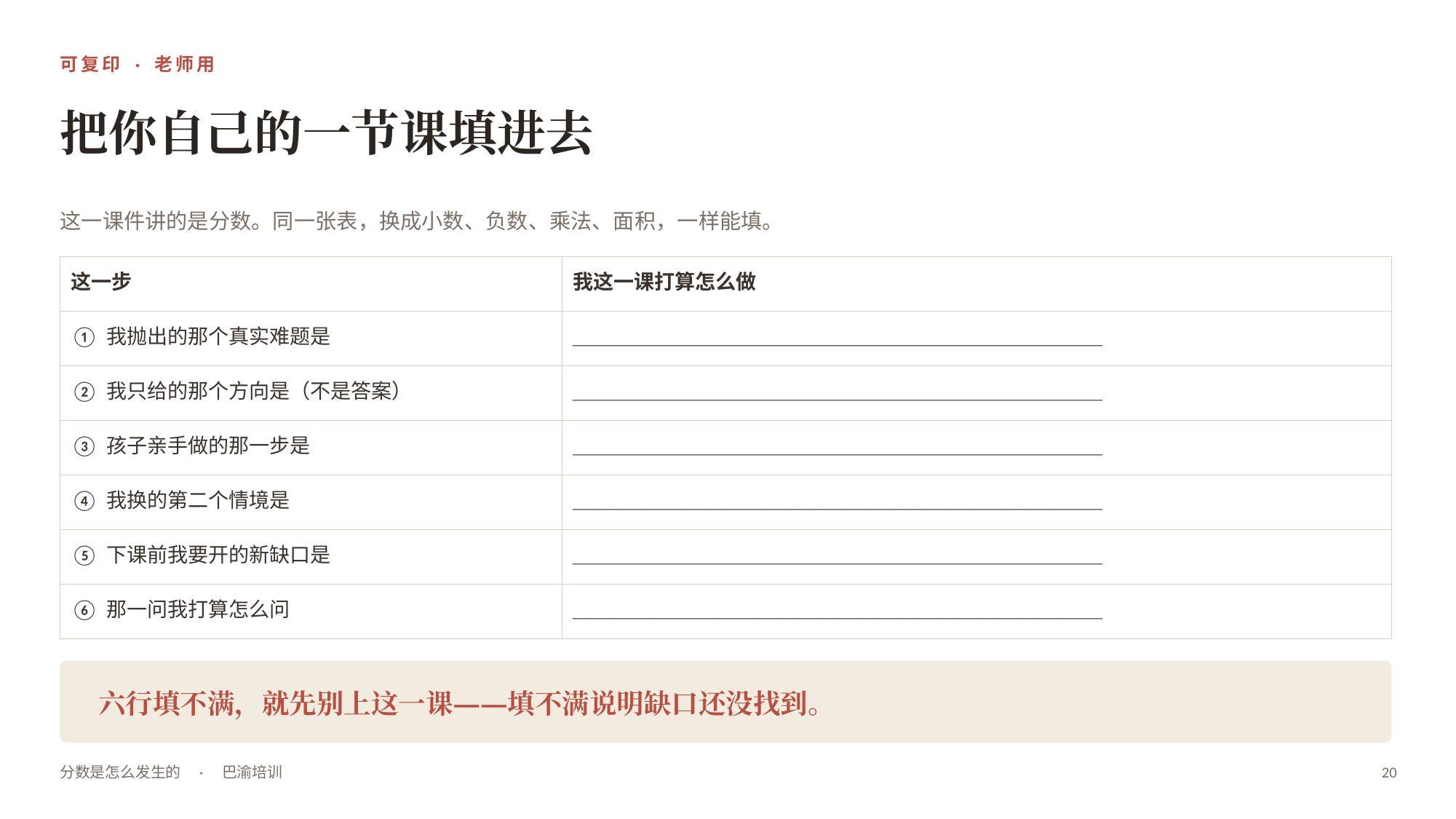

可复印 · 老师用
把你自己的一节课填进去
这一课件讲的是分数。同一张表，换成小数、负数、乘法、面积，一样能填。
| 这一步 | 我这一课打算怎么做 |
| --- | --- |
| ① 我抛出的那个真实难题是 | ＿＿＿＿＿＿＿＿＿＿＿＿＿＿＿＿＿＿＿＿＿＿＿＿＿＿ |
| ② 我只给的那个方向是（不是答案） | ＿＿＿＿＿＿＿＿＿＿＿＿＿＿＿＿＿＿＿＿＿＿＿＿＿＿ |
| ③ 孩子亲手做的那一步是 | ＿＿＿＿＿＿＿＿＿＿＿＿＿＿＿＿＿＿＿＿＿＿＿＿＿＿ |
| ④ 我换的第二个情境是 | ＿＿＿＿＿＿＿＿＿＿＿＿＿＿＿＿＿＿＿＿＿＿＿＿＿＿ |
| ⑤ 下课前我要开的新缺口是 | ＿＿＿＿＿＿＿＿＿＿＿＿＿＿＿＿＿＿＿＿＿＿＿＿＿＿ |
| ⑥ 那一问我打算怎么问 | ＿＿＿＿＿＿＿＿＿＿＿＿＿＿＿＿＿＿＿＿＿＿＿＿＿＿ |

六行填不满，就先别上这一课——填不满说明缺口还没找到。
分数是怎么发生的　·　巴渝培训
20